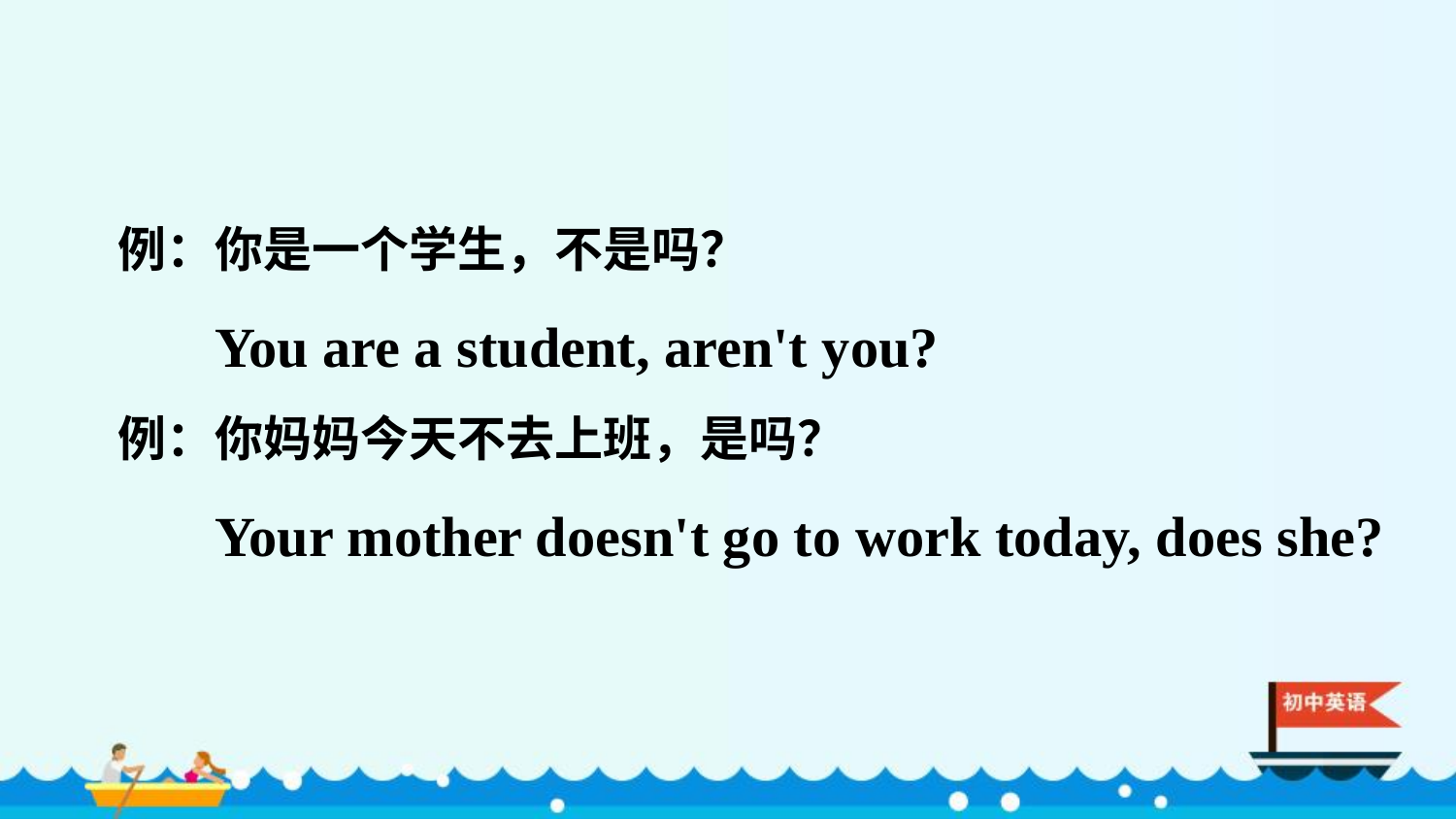

例：你是一个学生，不是吗？
        You are a student, aren't you?
例：你妈妈今天不去上班，是吗？
        Your mother doesn't go to work today, does she?